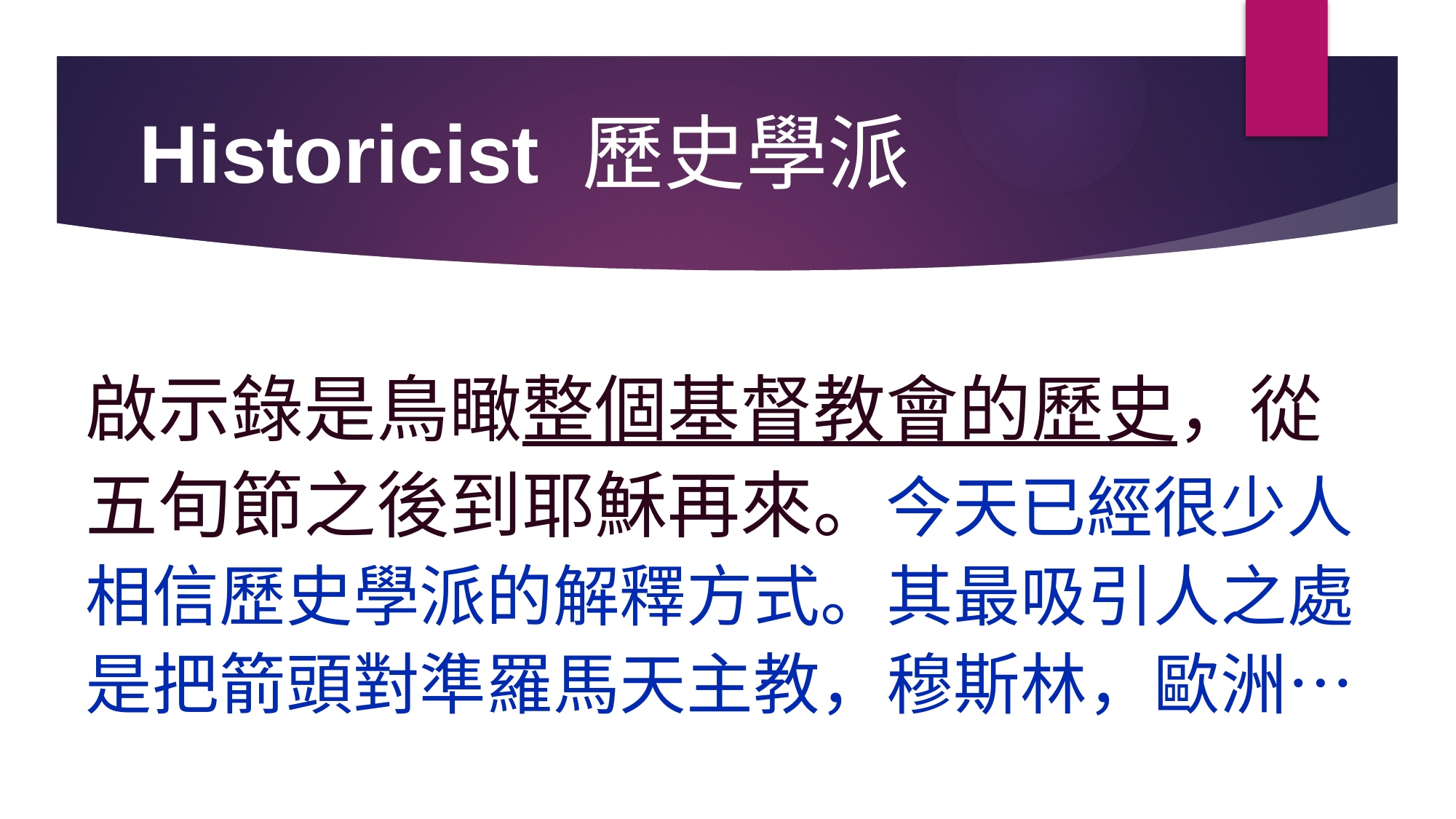

# Historicist 歷史學派
啟示錄是鳥瞰整個基督教會的歷史，從五旬節之後到耶穌再來。今天已經很少人相信歷史學派的解釋方式。其最吸引人之處是把箭頭對準羅馬天主教，穆斯林，歐洲…